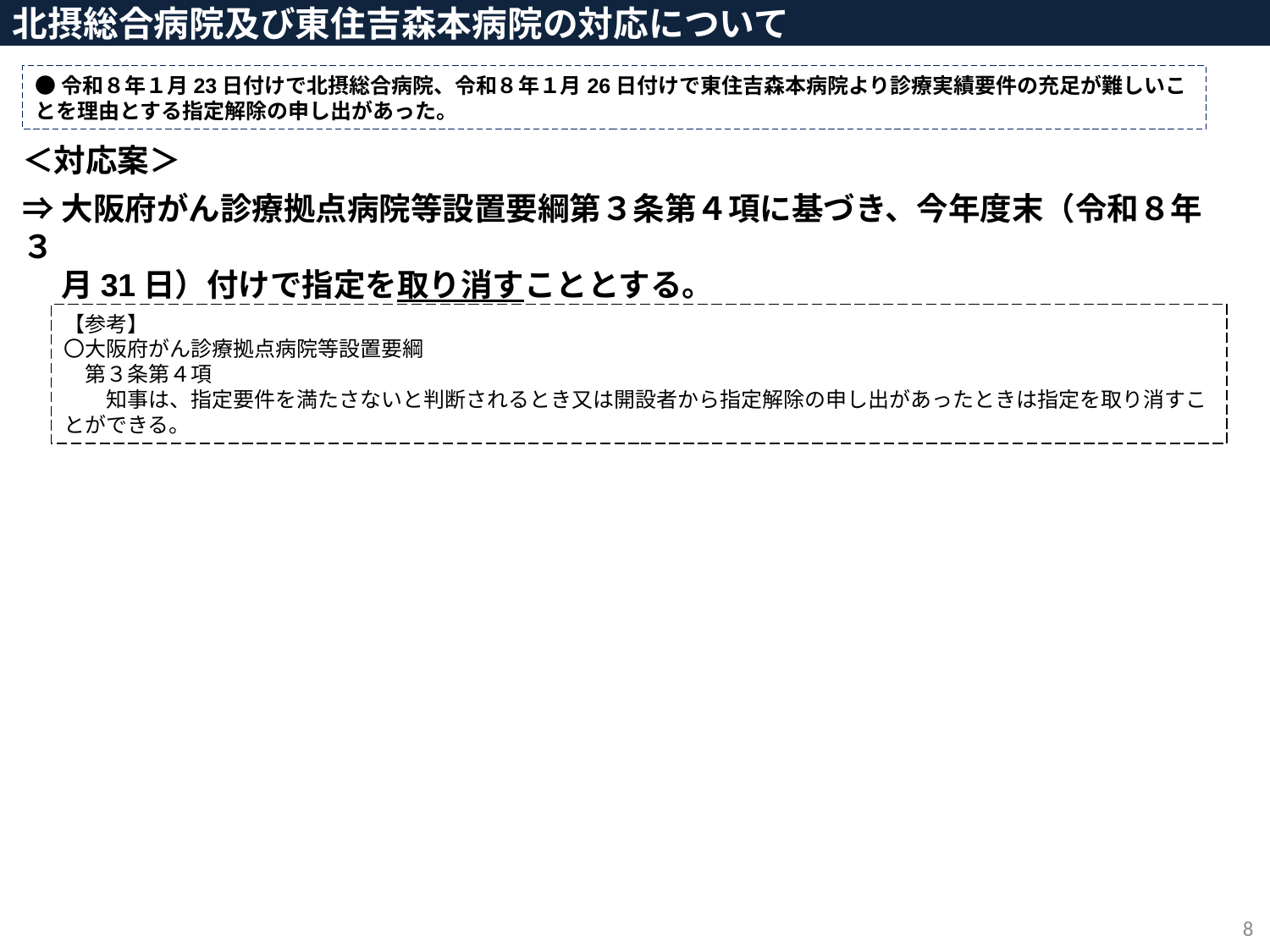

北摂総合病院及び東住吉森本病院の対応について
●令和８年１月23日付けで北摂総合病院、令和８年１月26日付けで東住吉森本病院より診療実績要件の充足が難しいことを理由とする指定解除の申し出があった。
＜対応案＞
⇒大阪府がん診療拠点病院等設置要綱第３条第４項に基づき、今年度末（令和８年３
　 月31日）付けで指定を取り消すこととする。
【参考】
〇大阪府がん診療拠点病院等設置要綱
　第３条第４項
　　知事は、指定要件を満たさないと判断されるとき又は開設者から指定解除の申し出があったときは指定を取り消すことができる。
8